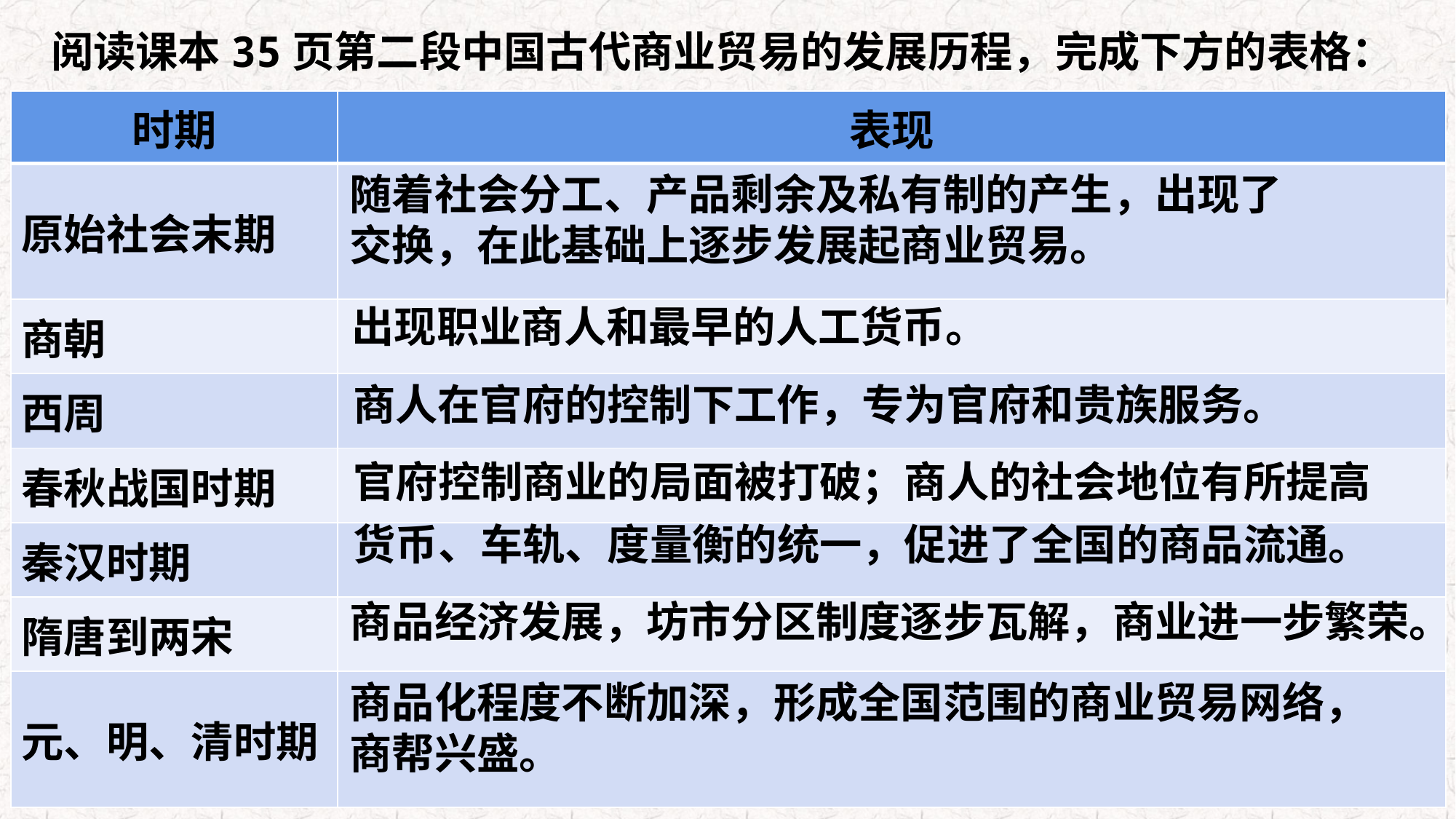

阅读课本35页第二段中国古代商业贸易的发展历程，完成下方的表格：
| 时期 | 表现 |
| --- | --- |
| 原始社会末期 |  |
| 商朝 |  |
| 西周 |  |
| 春秋战国时期 |  |
| 秦汉时期 |  |
| 隋唐到两宋 |  |
| 元、明、清时期 |  |
随着社会分工、产品剩余及私有制的产生，出现了交换，在此基础上逐步发展起商业贸易。
出现职业商人和最早的人工货币。
商人在官府的控制下工作，专为官府和贵族服务。
官府控制商业的局面被打破；商人的社会地位有所提高
货币、车轨、度量衡的统一，促进了全国的商品流通。
商品经济发展，坊市分区制度逐步瓦解，商业进一步繁荣。
商品化程度不断加深，形成全国范围的商业贸易网络，商帮兴盛。